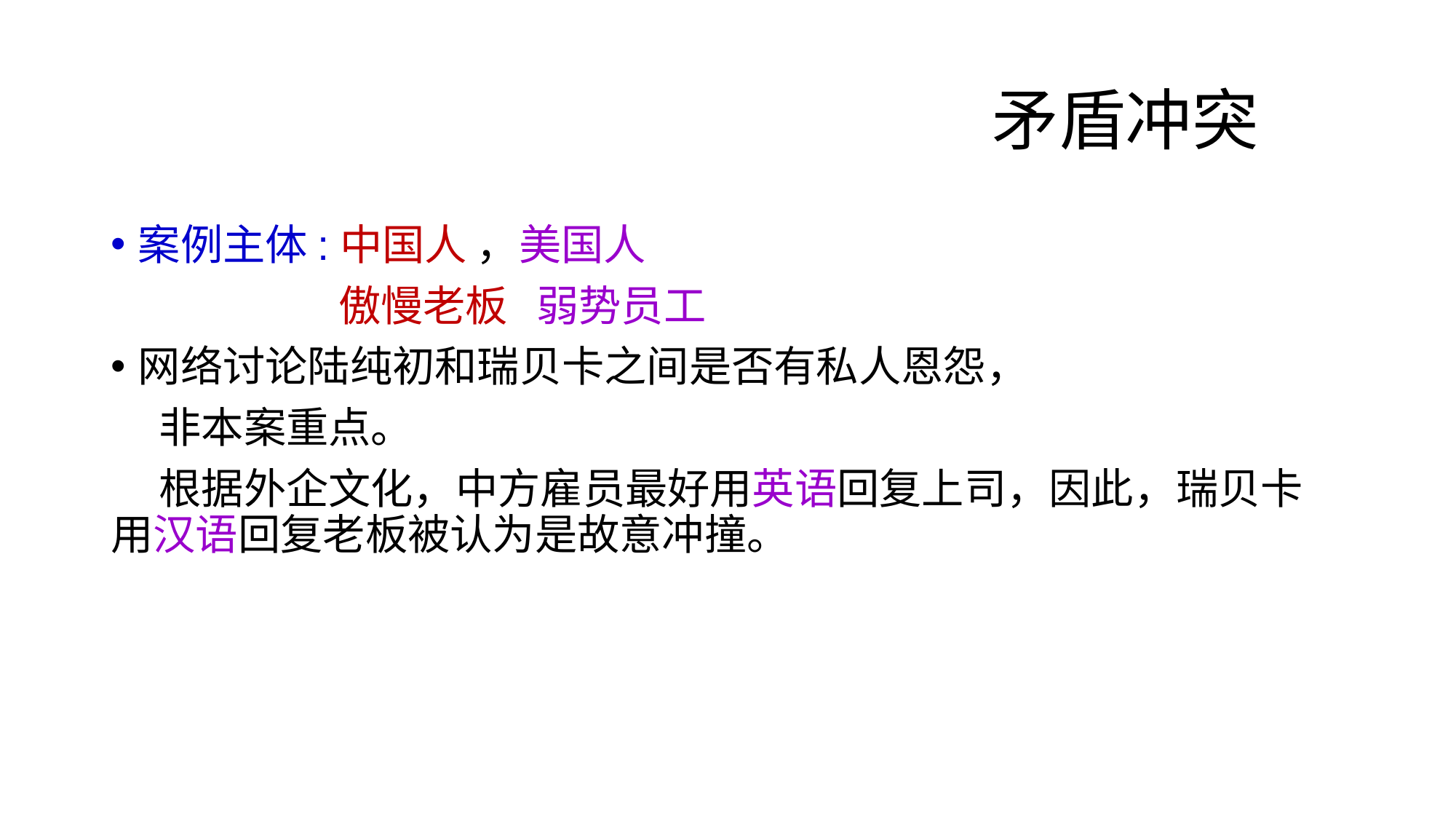

# 矛盾冲突
案例主体:中国人 ，美国人
                       傲慢老板   弱势员工
网络讨论陆纯初和瑞贝卡之间是否有私人恩怨，
    非本案重点。
    根据外企文化，中方雇员最好用英语回复上司，因此，瑞贝卡用汉语回复老板被认为是故意冲撞。